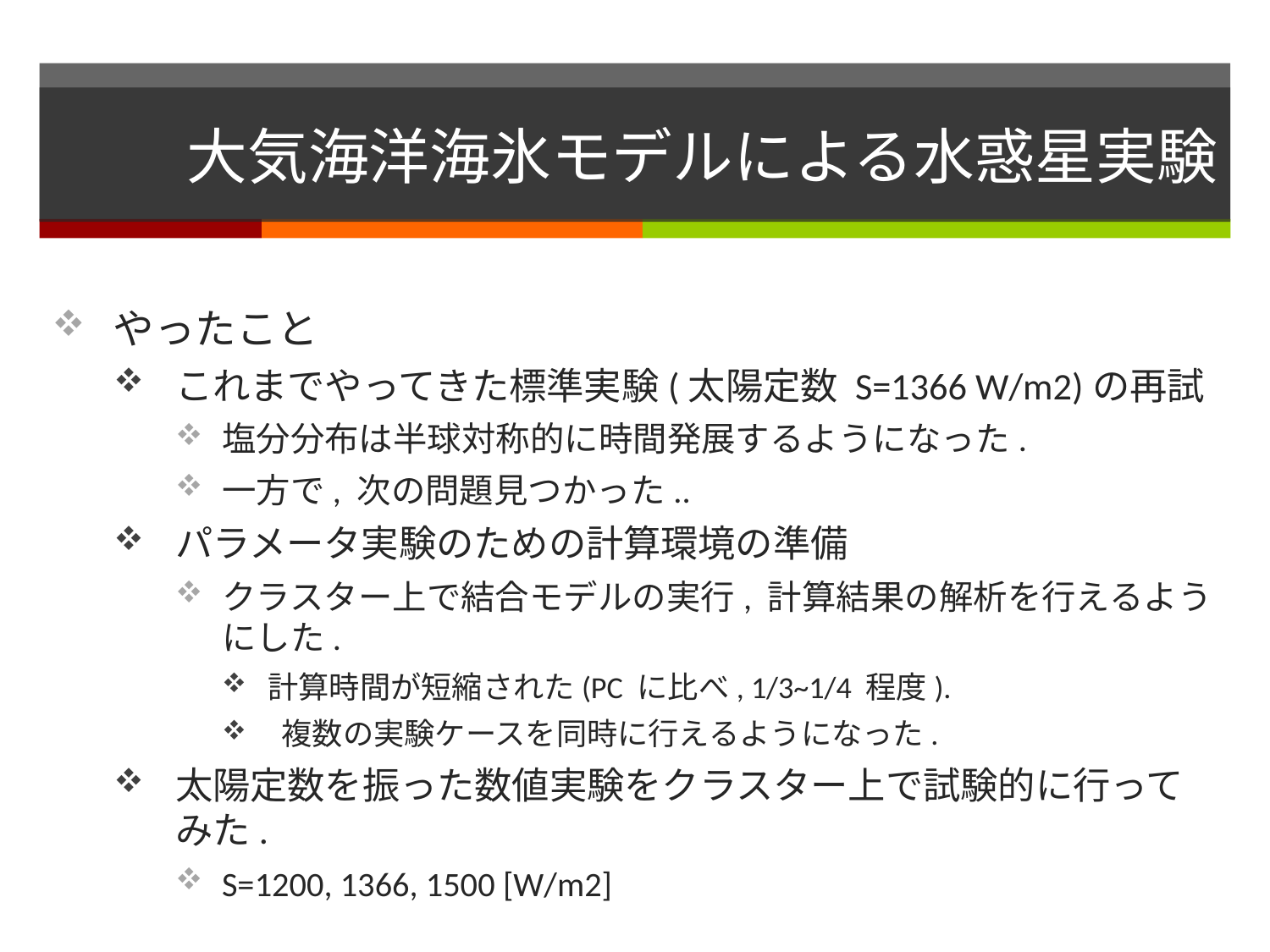

# 大気海洋海氷モデルによる水惑星実験
やったこと
これまでやってきた標準実験(太陽定数 S=1366 W/m2)の再試
塩分分布は半球対称的に時間発展するようになった.
一方で, 次の問題見つかった..
パラメータ実験のための計算環境の準備
クラスター上で結合モデルの実行, 計算結果の解析を行えるようにした.
計算時間が短縮された(PC に比べ, 1/3~1/4 程度).
 複数の実験ケースを同時に行えるようになった.
太陽定数を振った数値実験をクラスター上で試験的に行ってみた.
S=1200, 1366, 1500 [W/m2]